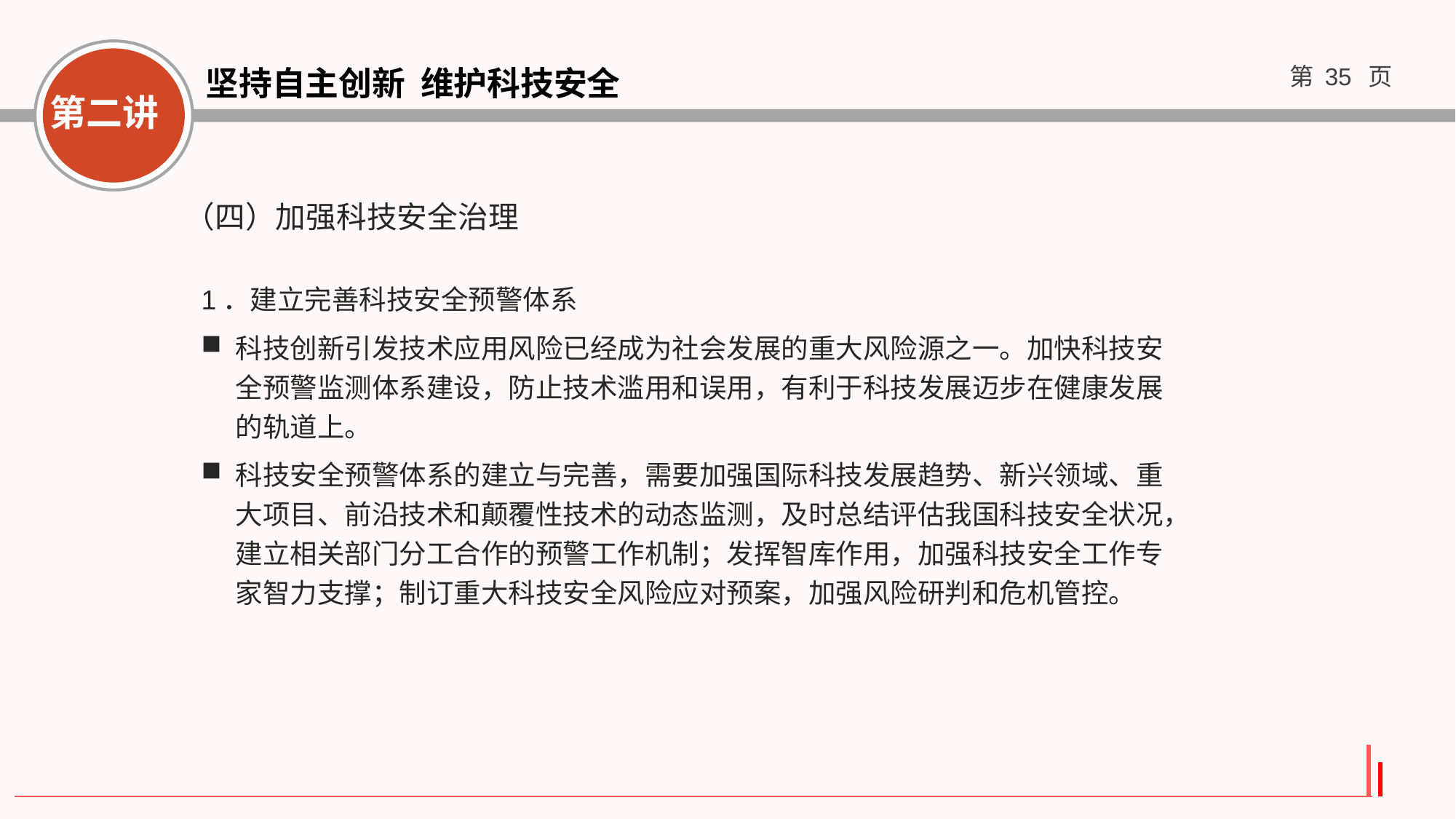

（四）加强科技安全治理
1．建立完善科技安全预警体系
科技创新引发技术应用风险已经成为社会发展的重大风险源之一。加快科技安全预警监测体系建设，防止技术滥用和误用，有利于科技发展迈步在健康发展的轨道上。
科技安全预警体系的建立与完善，需要加强国际科技发展趋势、新兴领域、重大项目、前沿技术和颠覆性技术的动态监测，及时总结评估我国科技安全状况，建立相关部门分工合作的预警工作机制；发挥智库作用，加强科技安全工作专家智力支撑；制订重大科技安全风险应对预案，加强风险研判和危机管控。